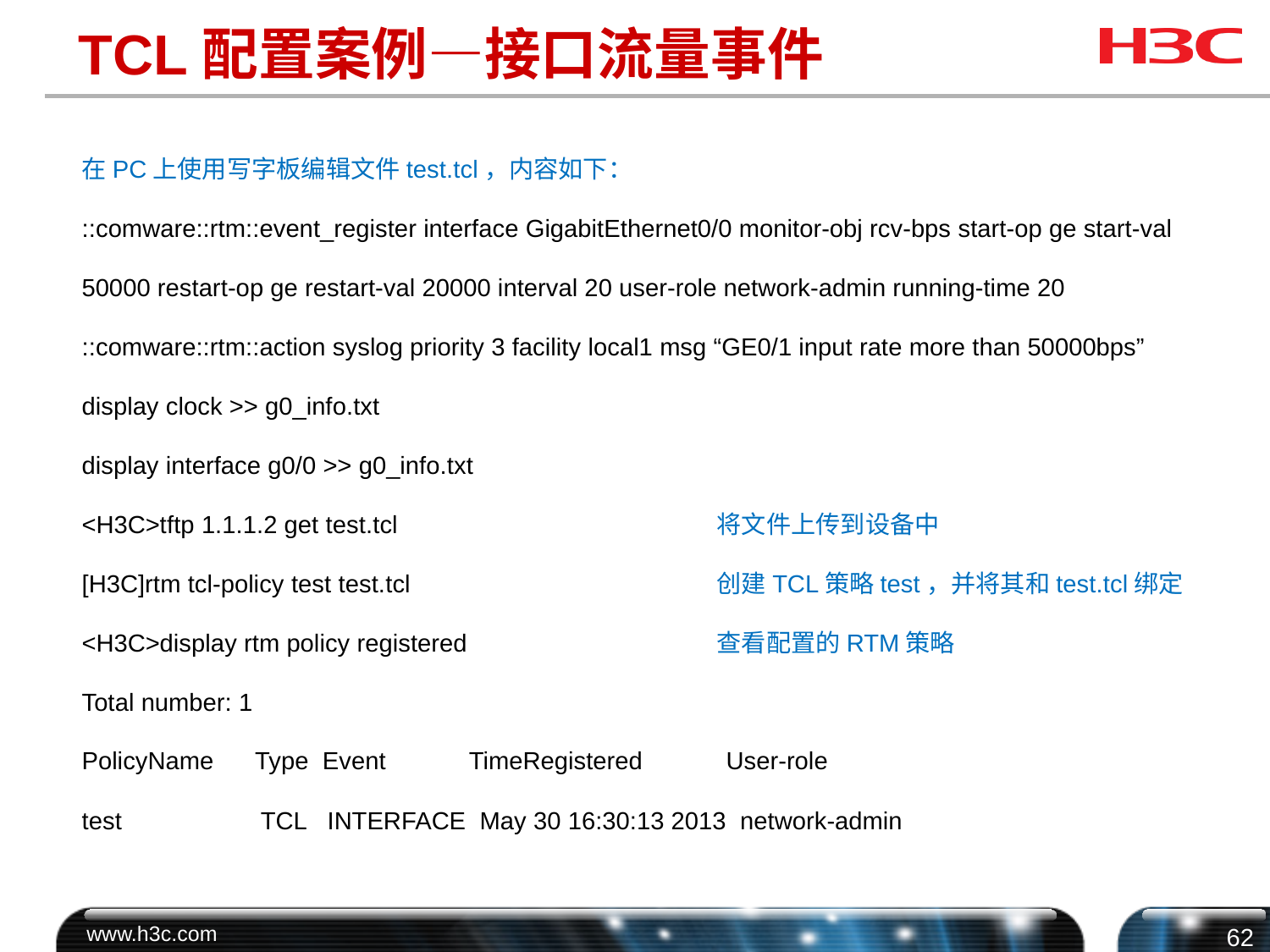

# TCL配置案例—接口流量事件
在PC上使用写字板编辑文件test.tcl，内容如下：
::comware::rtm::event_register interface GigabitEthernet0/0 monitor-obj rcv-bps start-op ge start-val 50000 restart-op ge restart-val 20000 interval 20 user-role network-admin running-time 20
::comware::rtm::action syslog priority 3 facility local1 msg “GE0/1 input rate more than 50000bps”
display clock >> g0_info.txt
display interface g0/0 >> g0_info.txt
<H3C>tftp 1.1.1.2 get test.tcl			将文件上传到设备中
[H3C]rtm tcl-policy test test.tcl			创建TCL策略test，并将其和test.tcl绑定
<H3C>display rtm policy registered 		查看配置的RTM策略
Total number: 1
PolicyName      Type  Event            TimeRegistered            User-role
test                    TCL   INTERFACE  May 30 16:30:13 2013  network-admin